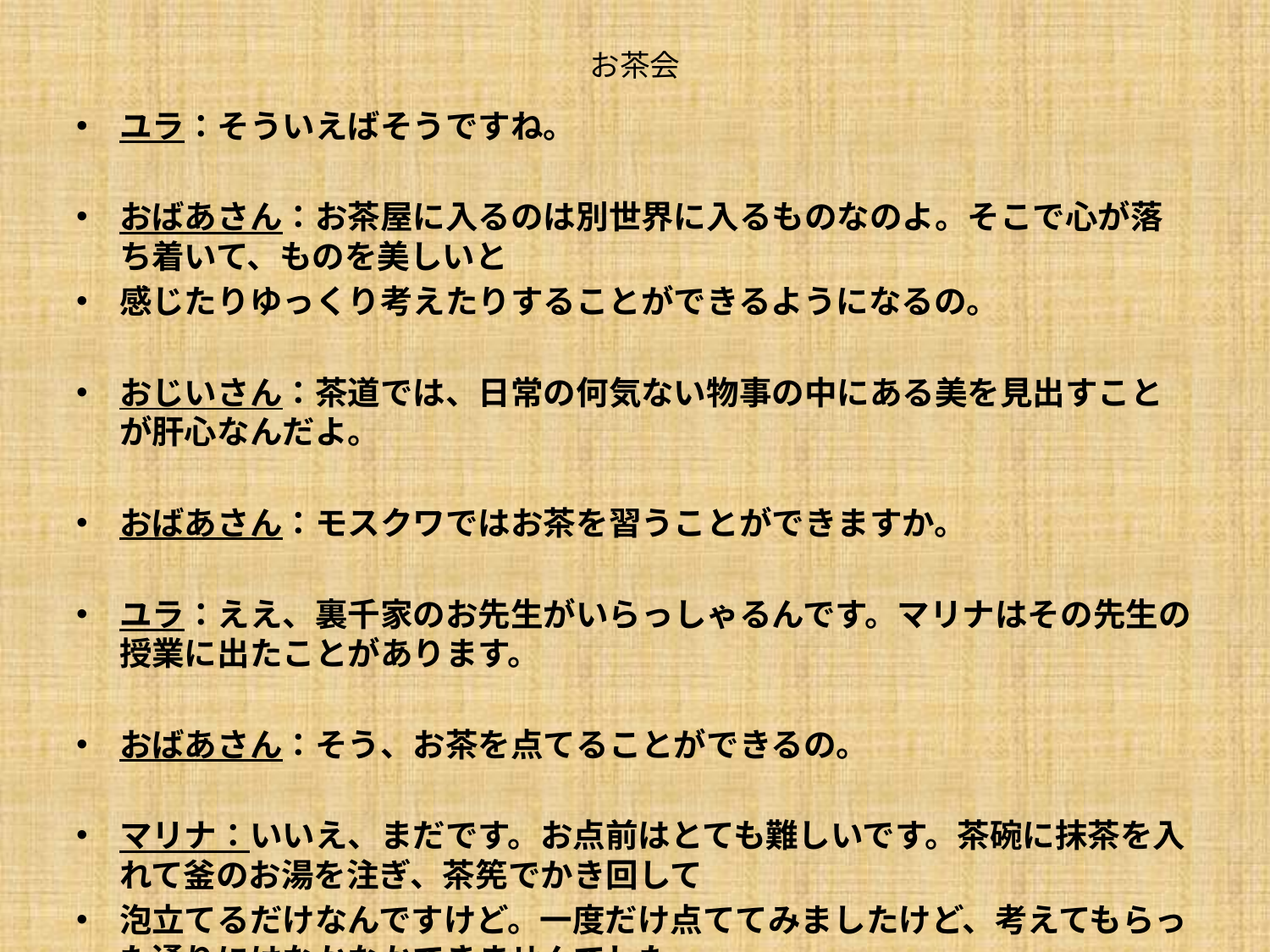

# お茶会
ユラ：そういえばそうですね。

おばあさん：お茶屋に入るのは別世界に入るものなのよ。そこで心が落ち着いて、ものを美しいと
感じたりゆっくり考えたりすることができるようになるの。

おじいさん：茶道では、日常の何気ない物事の中にある美を見出すことが肝心なんだよ。

おばあさん：モスクワではお茶を習うことができますか。

ユラ：ええ、裏千家のお先生がいらっしゃるんです。マリナはその先生の授業に出たことがあります。

おばあさん：そう、お茶を点てることができるの。

マリナ：いいえ、まだです。お点前はとても難しいです。茶碗に抹茶を入れて釜のお湯を注ぎ、茶筅でかき回して
泡立てるだけなんですけど。一度だけ点ててみましたけど、考えてもらった通りにはなかなかできませんでした。